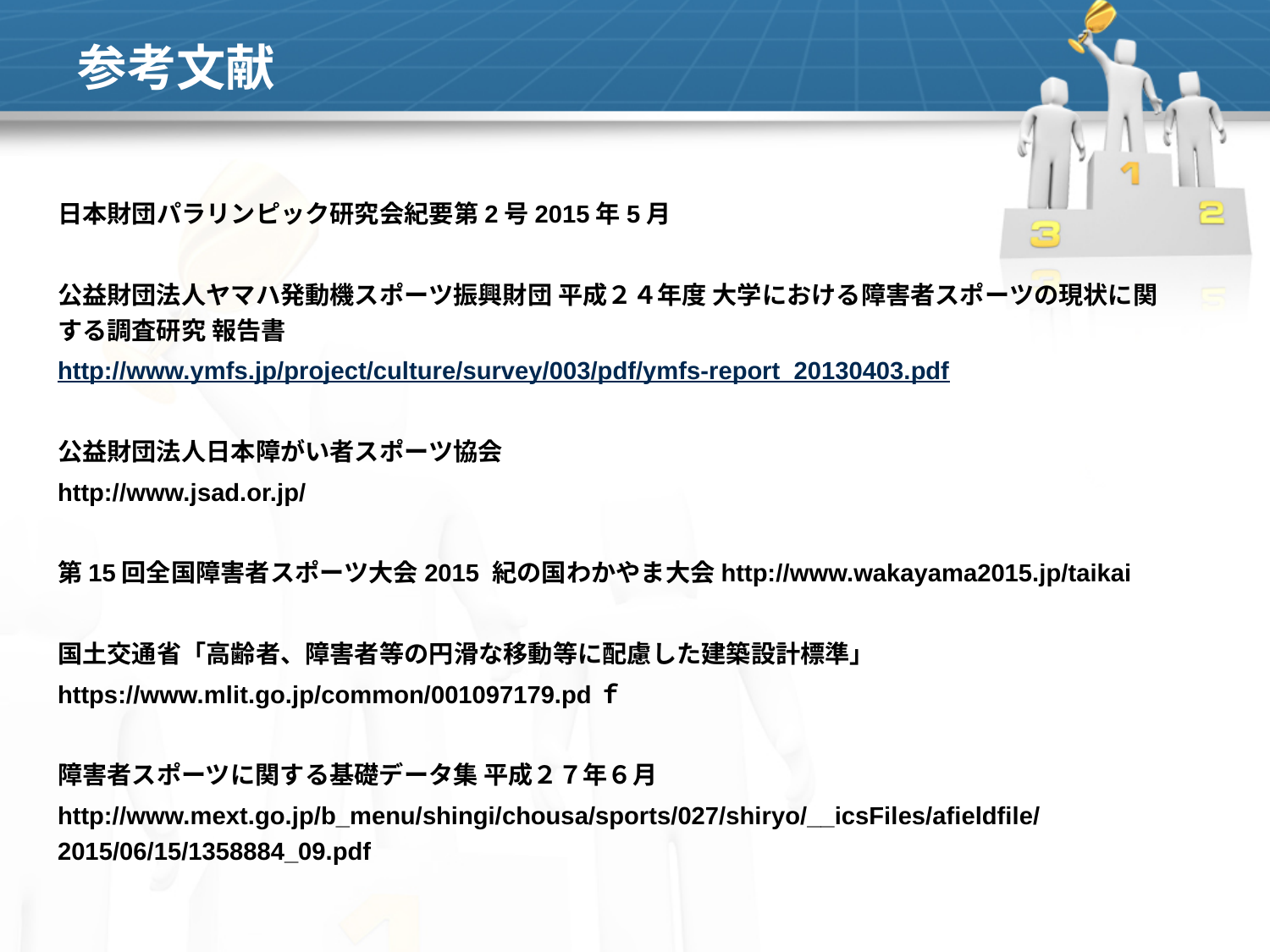

# 参考文献
日本財団パラリンピック研究会紀要第2号2015年5月

公益財団法人ヤマハ発動機スポーツ振興財団 平成２４年度 大学における障害者スポーツの現状に関する調査研究 報告書
http://www.ymfs.jp/project/culture/survey/003/pdf/ymfs-report_20130403.pdf

公益財団法人日本障がい者スポーツ協会
http://www.jsad.or.jp/

第15回全国障害者スポーツ大会2015 紀の国わかやま大会http://www.wakayama2015.jp/taikai

国土交通省「高齢者、障害者等の円滑な移動等に配慮した建築設計標準」
https://www.mlit.go.jp/common/001097179.pdｆ

障害者スポーツに関する基礎データ集 平成２７年６月
http://www.mext.go.jp/b_menu/shingi/chousa/sports/027/shiryo/__icsFiles/afieldfile/2015/06/15/1358884_09.pdf